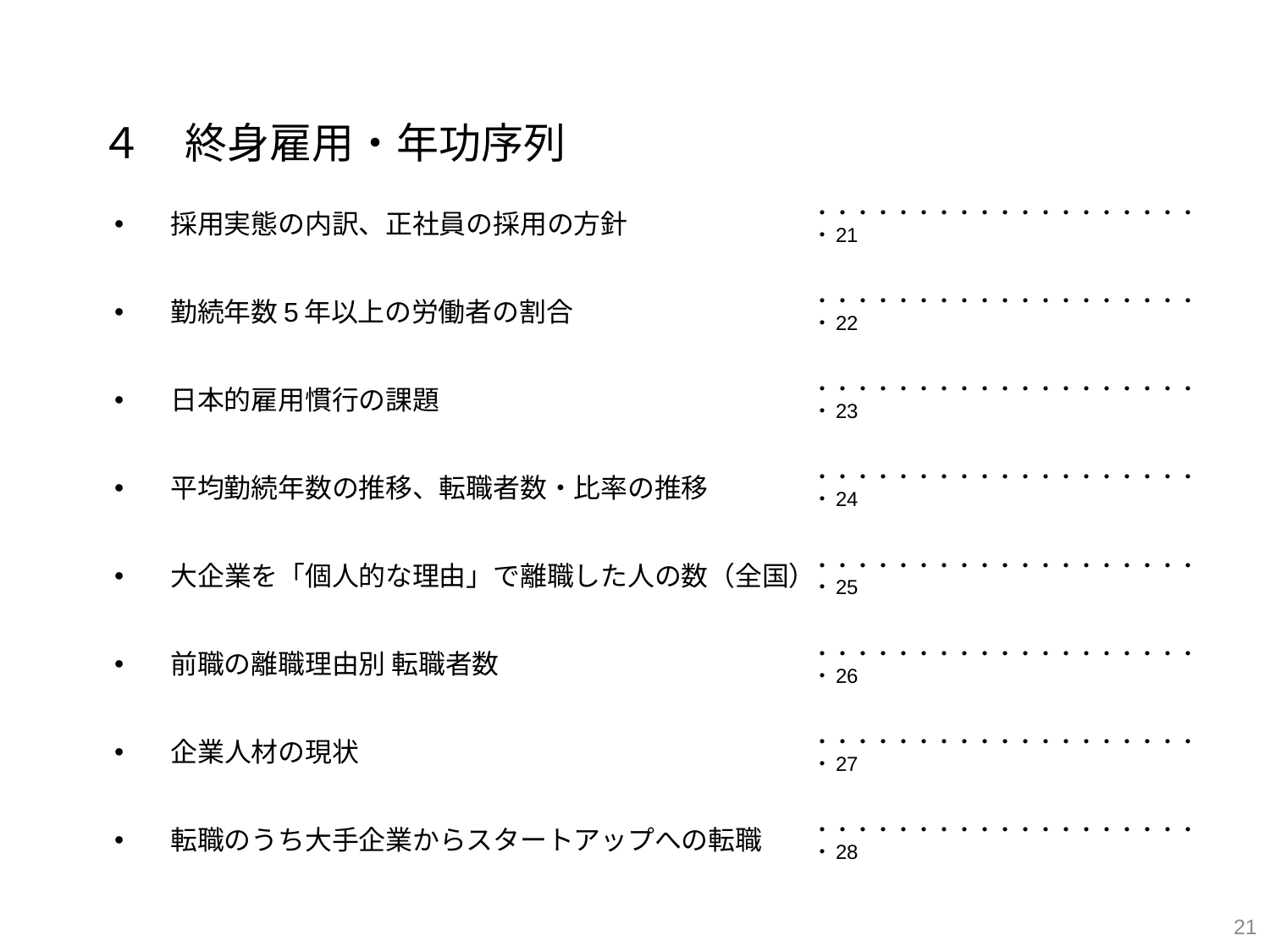

# ４　終身雇用・年功序列
　採用実態の内訳、正社員の採用の方針

　勤続年数5年以上の労働者の割合

　日本的雇用慣行の課題

　平均勤続年数の推移、転職者数・比率の推移

　大企業を「個人的な理由」で離職した人の数（全国）

　前職の離職理由別 転職者数

　企業人材の現状

　転職のうち大手企業からスタートアップへの転職
・・・・・・・・・・・・・・・・・・・・21

・・・・・・・・・・・・・・・・・・・・22

・・・・・・・・・・・・・・・・・・・・23

・・・・・・・・・・・・・・・・・・・・24

・・・・・・・・・・・・・・・・・・・・25

・・・・・・・・・・・・・・・・・・・・26

・・・・・・・・・・・・・・・・・・・・27

・・・・・・・・・・・・・・・・・・・・28
21